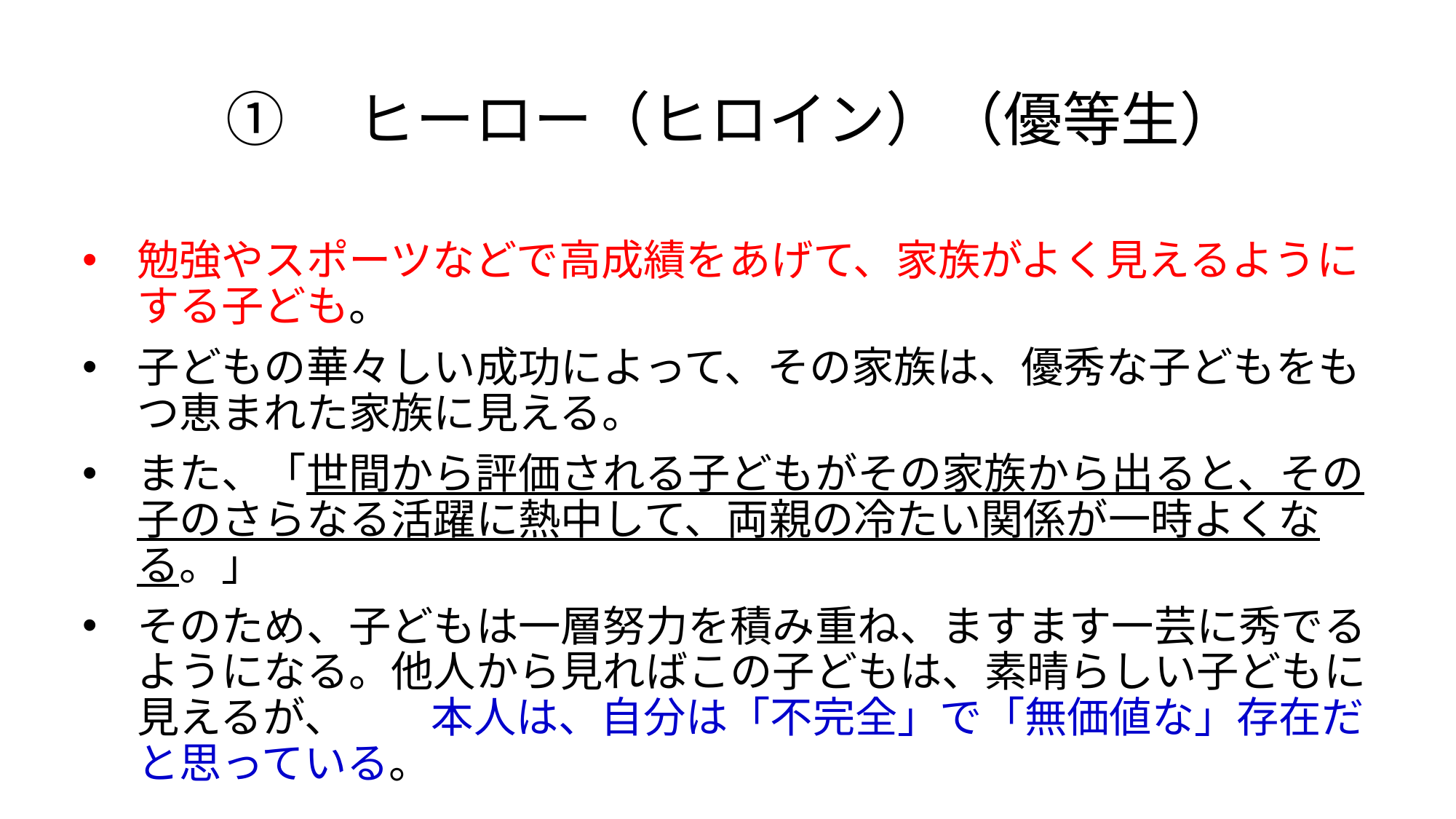

# ①　ヒーロー（ヒロイン）（優等生）

勉強やスポーツなどで高成績をあげて、家族がよく見えるようにする子ども。
子どもの華々しい成功によって、その家族は、優秀な子どもをもつ恵まれた家族に見える。
また、「世間から評価される子どもがその家族から出ると、その子のさらなる活躍に熱中して、両親の冷たい関係が一時よくなる。」
そのため、子どもは一層努力を積み重ね、ますます一芸に秀でるようになる。他人から見ればこの子どもは、素晴らしい子どもに見えるが、　　本人は、自分は「不完全」で「無価値な」存在だと思っている。